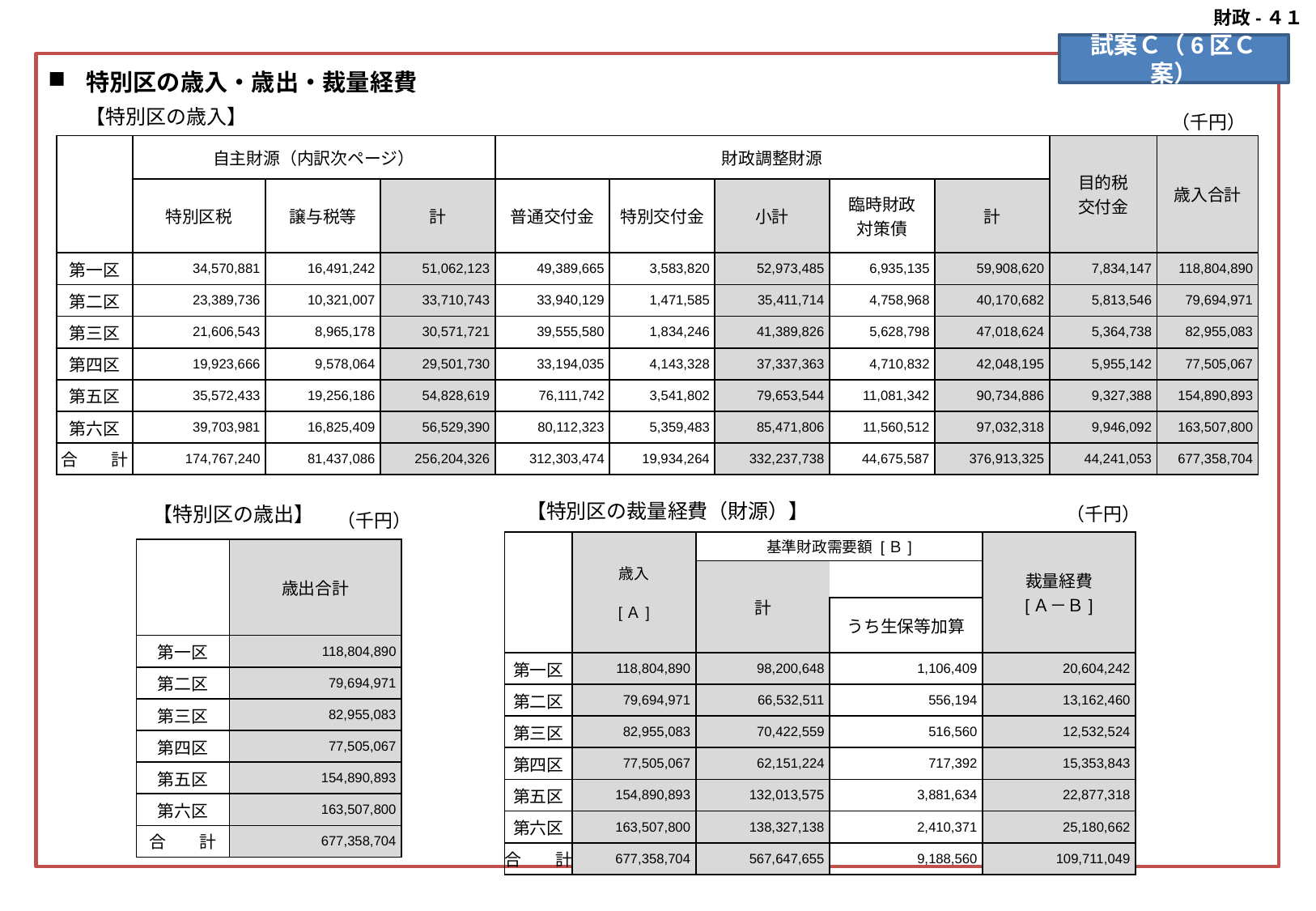

財政-４１
#
試案Ｃ（6区Ｃ案）

特別区の歳入・歳出・裁量経費

【特別区の歳入】
（千円）
|  | 自主財源（内訳次ページ） |  |  | 財政調整財源 |  |  |  |  | 目的税 交付金 | 歳入合計 |
| --- | --- | --- | --- | --- | --- | --- | --- | --- | --- | --- |
|  | 特別区税 | 譲与税等 | 計 | 普通交付金 | 特別交付金 | 小計 | 臨時財政 対策債 | 計 |  |  |
| 第一区 | 34,570,881 | 16,491,242 | 51,062,123 | 49,389,665 | 3,583,820 | 52,973,485 | 6,935,135 | 59,908,620 | 7,834,147 | 118,804,890 |
| 第二区 | 23,389,736 | 10,321,007 | 33,710,743 | 33,940,129 | 1,471,585 | 35,411,714 | 4,758,968 | 40,170,682 | 5,813,546 | 79,694,971 |
| 第三区 | 21,606,543 | 8,965,178 | 30,571,721 | 39,555,580 | 1,834,246 | 41,389,826 | 5,628,798 | 47,018,624 | 5,364,738 | 82,955,083 |
| 第四区 | 19,923,666 | 9,578,064 | 29,501,730 | 33,194,035 | 4,143,328 | 37,337,363 | 4,710,832 | 42,048,195 | 5,955,142 | 77,505,067 |
| 第五区 | 35,572,433 | 19,256,186 | 54,828,619 | 76,111,742 | 3,541,802 | 79,653,544 | 11,081,342 | 90,734,886 | 9,327,388 | 154,890,893 |
| 第六区 | 39,703,981 | 16,825,409 | 56,529,390 | 80,112,323 | 5,359,483 | 85,471,806 | 11,560,512 | 97,032,318 | 9,946,092 | 163,507,800 |
| 合　　計 | 174,767,240 | 81,437,086 | 256,204,326 | 312,303,474 | 19,934,264 | 332,237,738 | 44,675,587 | 376,913,325 | 44,241,053 | 677,358,704 |
【特別区の裁量経費（財源）】
【特別区の歳出】
（千円）
（千円）
|  | 歳入 [Ａ] | 基準財政需要額 [Ｂ] |  | 裁量経費 [Ａ－Ｂ] |
| --- | --- | --- | --- | --- |
|  |  | 計 |  |  |
|  |  |  | うち生保等加算 |  |
| 第一区 | 118,804,890 | 98,200,648 | 1,106,409 | 20,604,242 |
| 第二区 | 79,694,971 | 66,532,511 | 556,194 | 13,162,460 |
| 第三区 | 82,955,083 | 70,422,559 | 516,560 | 12,532,524 |
| 第四区 | 77,505,067 | 62,151,224 | 717,392 | 15,353,843 |
| 第五区 | 154,890,893 | 132,013,575 | 3,881,634 | 22,877,318 |
| 第六区 | 163,507,800 | 138,327,138 | 2,410,371 | 25,180,662 |
| 合　　計 | 677,358,704 | 567,647,655 | 9,188,560 | 109,711,049 |
|  | 歳出合計 |
| --- | --- |
| 第一区 | 118,804,890 |
| 第二区 | 79,694,971 |
| 第三区 | 82,955,083 |
| 第四区 | 77,505,067 |
| 第五区 | 154,890,893 |
| 第六区 | 163,507,800 |
| 合　　計 | 677,358,704 |